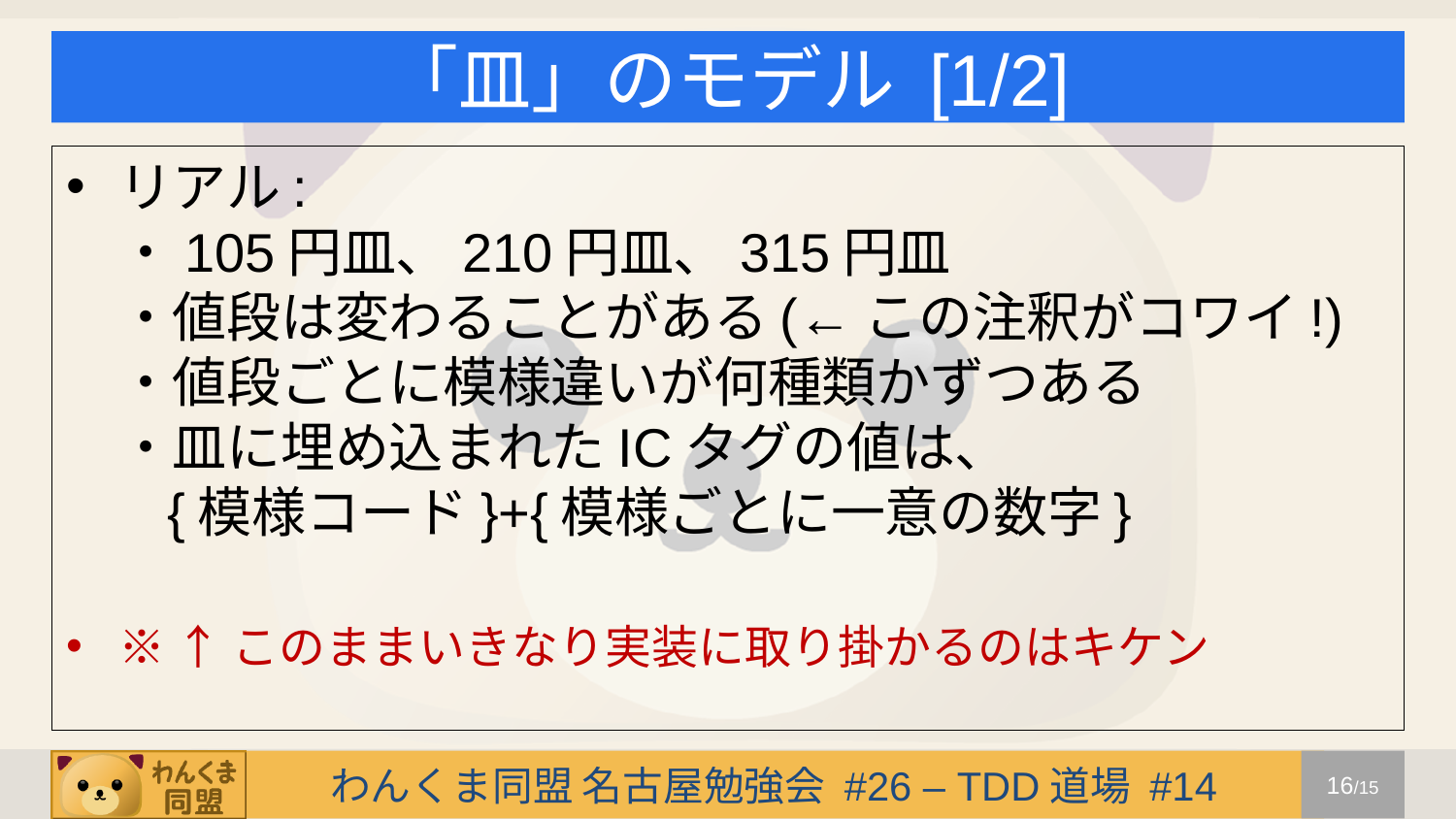

# 「皿」のモデル [1/2]
リアル:
・105円皿、210円皿、315円皿
・値段は変わることがある(←この注釈がコワイ!)
・値段ごとに模様違いが何種類かずつある
・皿に埋め込まれたICタグの値は、
   {模様コード}+{模様ごとに一意の数字}
※ ↑このままいきなり実装に取り掛かるのはキケン